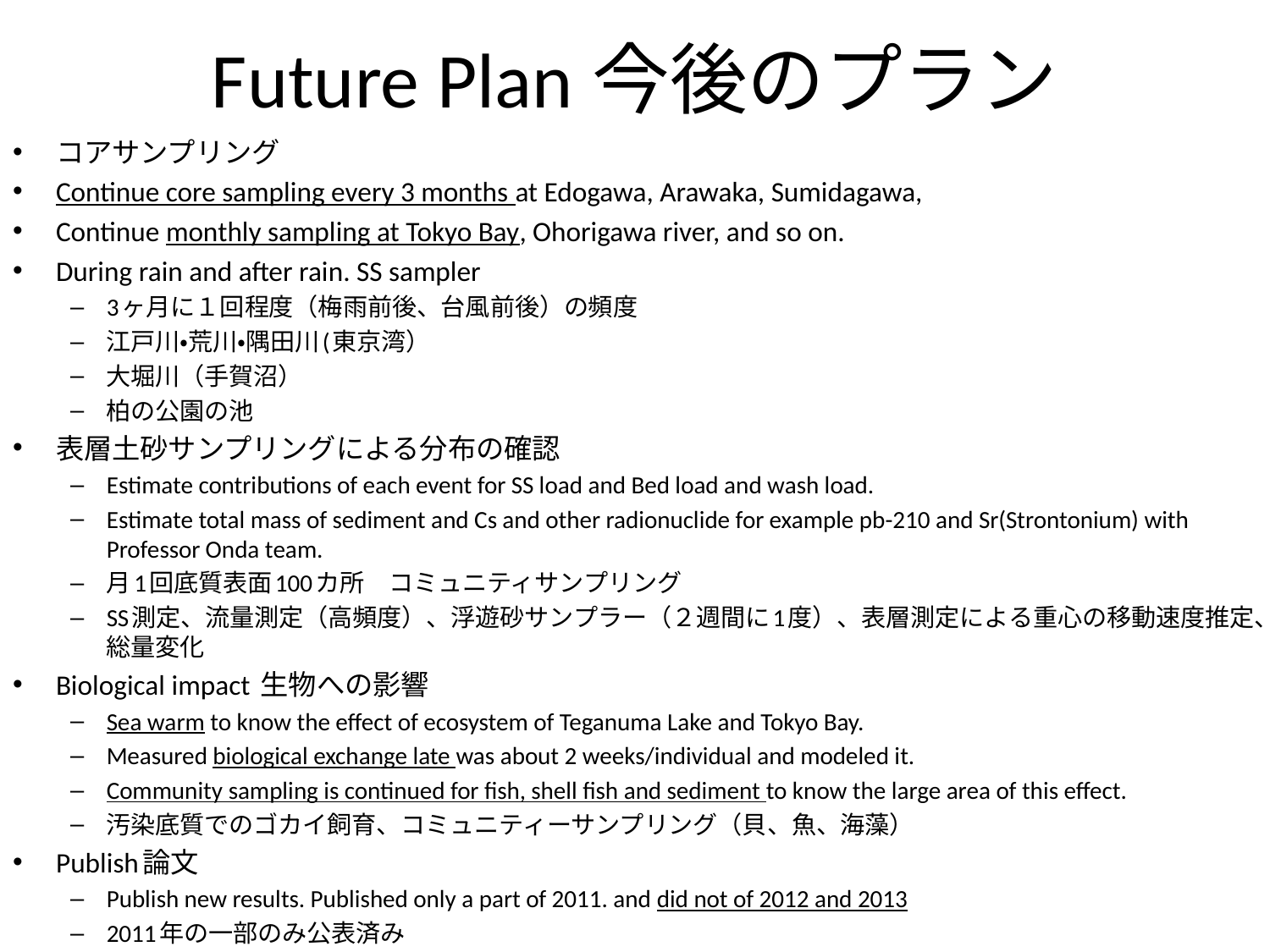

# Future Plan今後のプラン
コアサンプリング
Continue core sampling every 3 months at Edogawa, Arawaka, Sumidagawa,
Continue monthly sampling at Tokyo Bay, Ohorigawa river, and so on.
During rain and after rain. SS sampler
3ヶ月に１回程度（梅雨前後、台風前後）の頻度
江戸川・荒川・隅田川(東京湾）
大堀川（手賀沼）
柏の公園の池
表層土砂サンプリングによる分布の確認
Estimate contributions of each event for SS load and Bed load and wash load.
Estimate total mass of sediment and Cs and other radionuclide for example pb-210 and Sr(Strontonium) with Professor Onda team.
月1回底質表面100カ所　コミュニティサンプリング
SS測定、流量測定（高頻度）、浮遊砂サンプラー（２週間に1度）、表層測定による重心の移動速度推定、総量変化
Biological impact 生物への影響
Sea warm to know the effect of ecosystem of Teganuma Lake and Tokyo Bay.
Measured biological exchange late was about 2 weeks/individual and modeled it.
Community sampling is continued for fish, shell fish and sediment to know the large area of this effect.
汚染底質でのゴカイ飼育、コミュニティーサンプリング（貝、魚、海藻）
Publish論文
Publish new results. Published only a part of 2011. and did not of 2012 and 2013
2011年の一部のみ公表済み